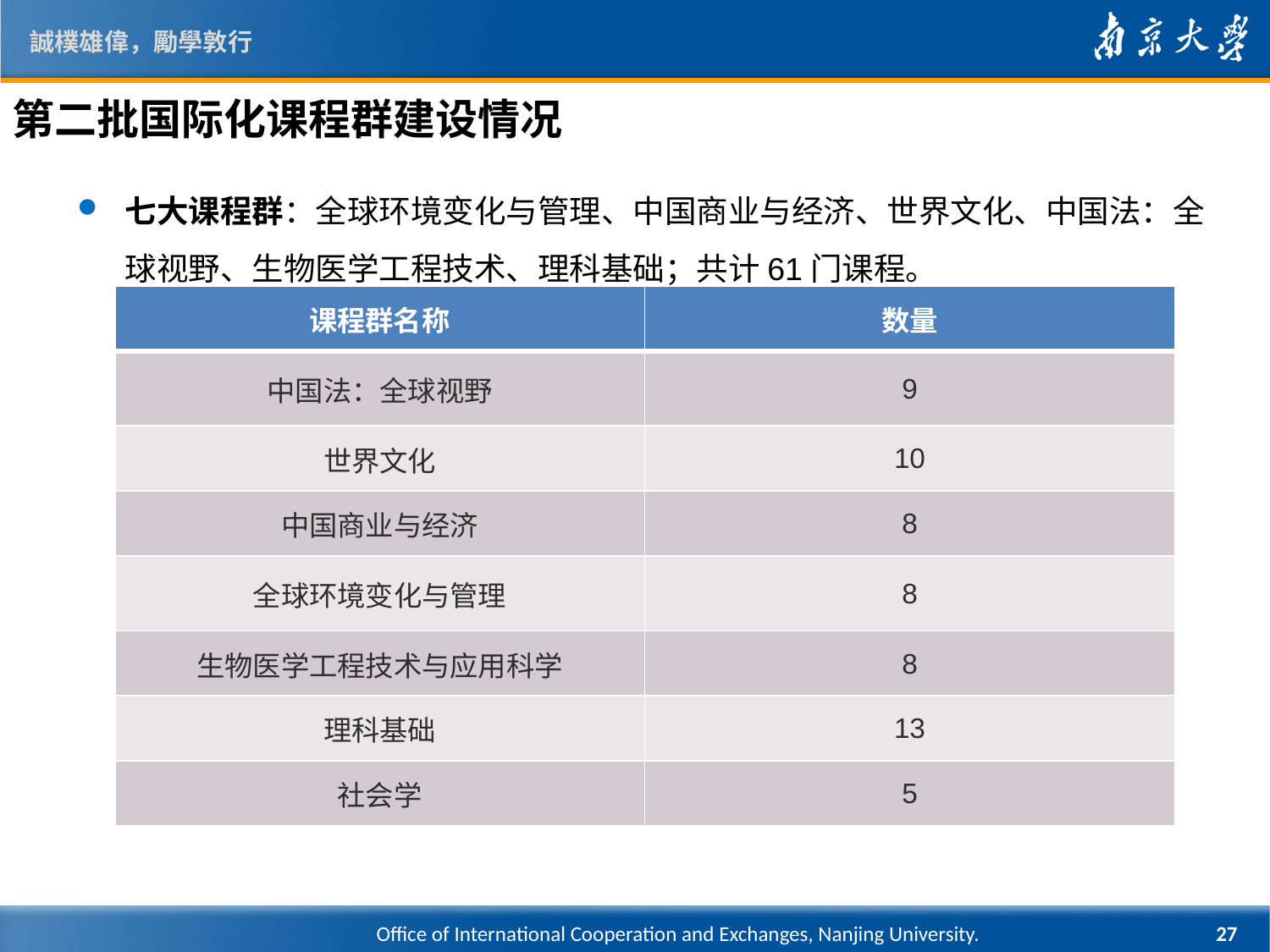

第二批国际化课程群建设情况
七大课程群：全球环境变化与管理、中国商业与经济、世界文化、中国法：全球视野、生物医学工程技术、理科基础；共计61门课程。

| 课程群名称 | 数量 |
| --- | --- |
| 中国法：全球视野 | 9 |
| 世界文化 | 10 |
| 中国商业与经济 | 8 |
| 全球环境变化与管理 | 8 |
| 生物医学工程技术与应用科学 | 8 |
| 理科基础 | 13 |
| 社会学 | 5 |